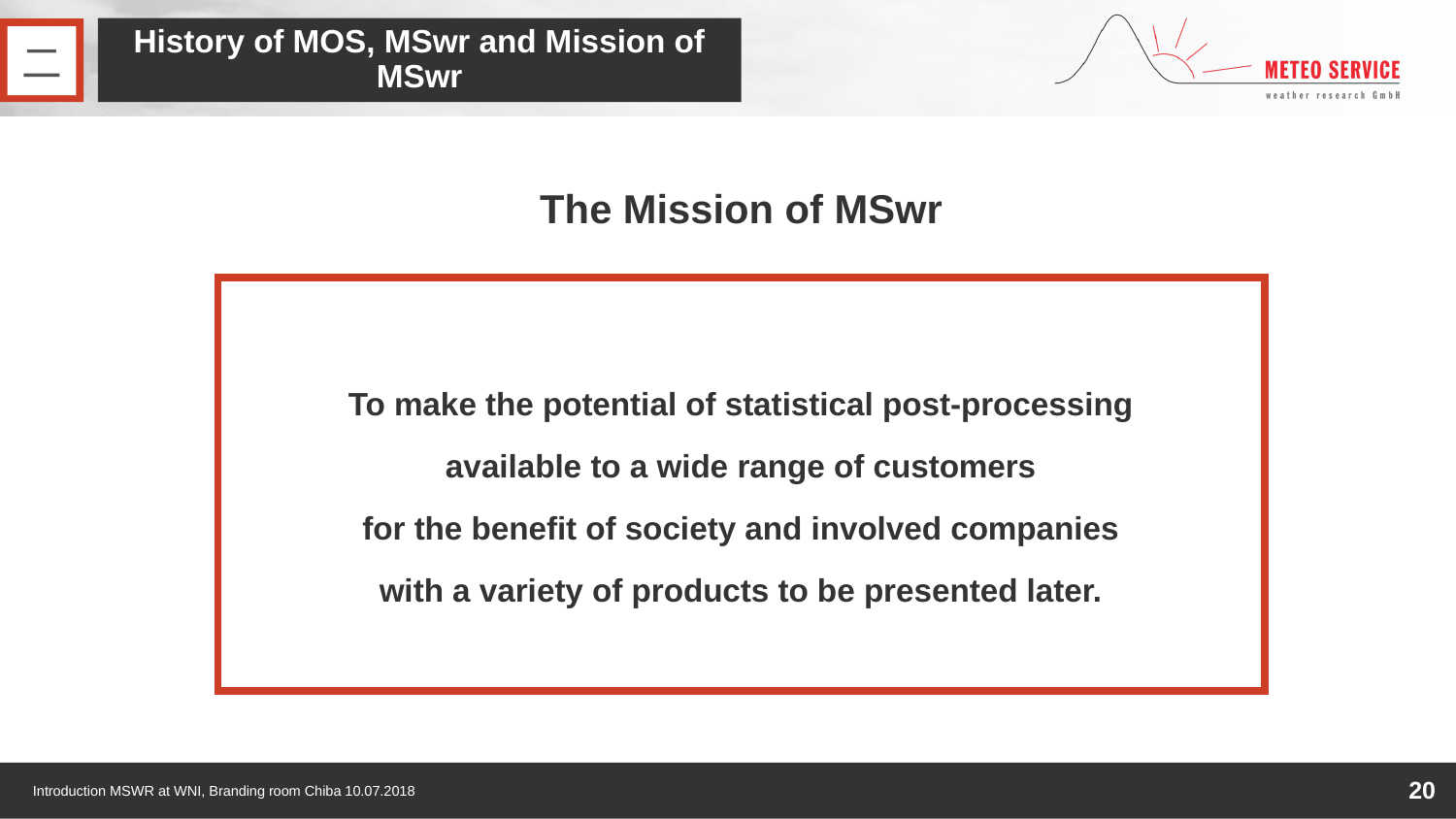

# History of MOS, MSwr and Mission of MSwr
二
The Mission of MSwr
To make the potential of statistical post-processing
available to a wide range of customers
for the benefit of society and involved companies
with a variety of products to be presented later.